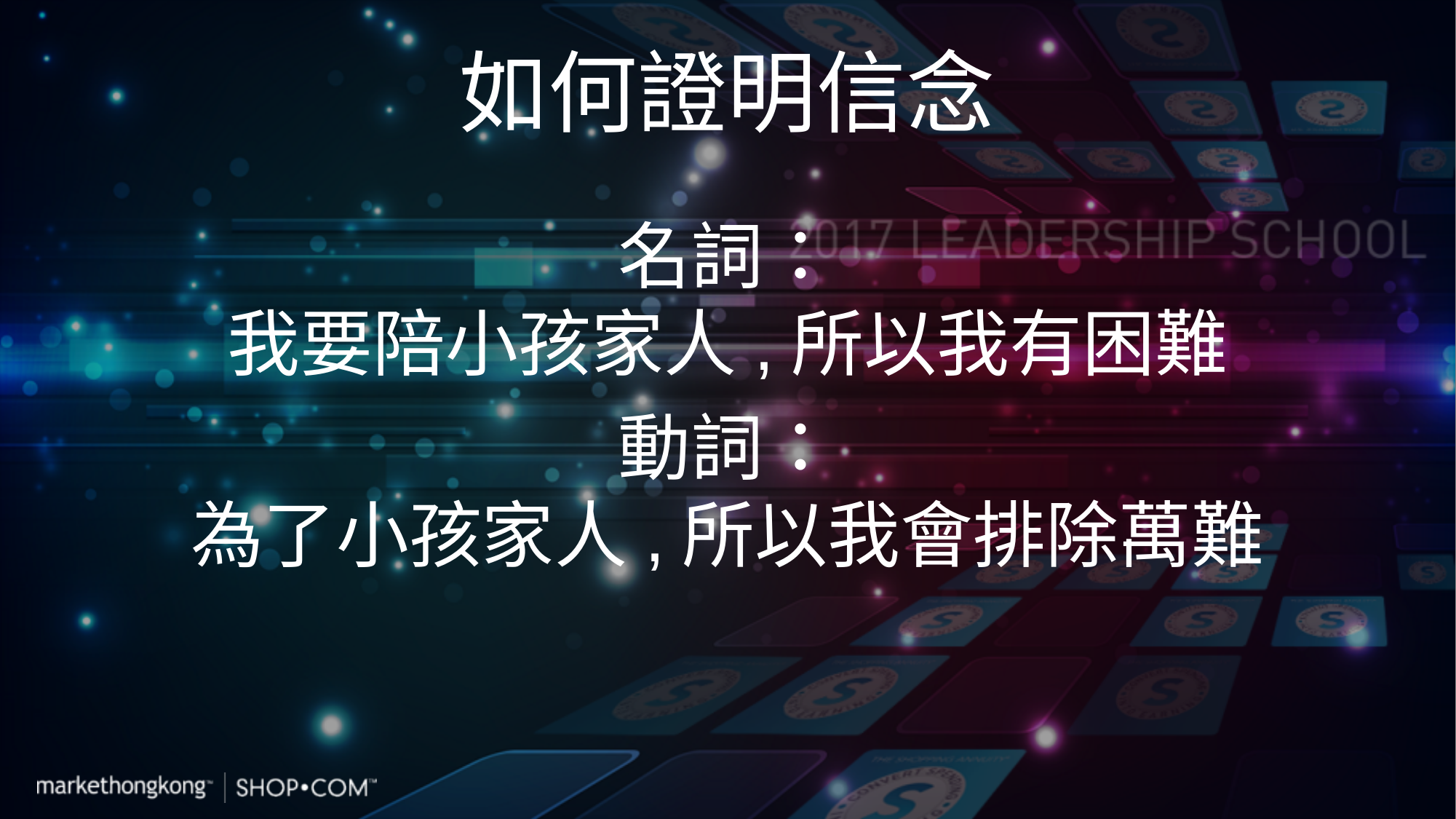

# 如何證明信念
名詞：
我要陪小孩家人,所以我有困難
動詞：
為了小孩家人,所以我會排除萬難